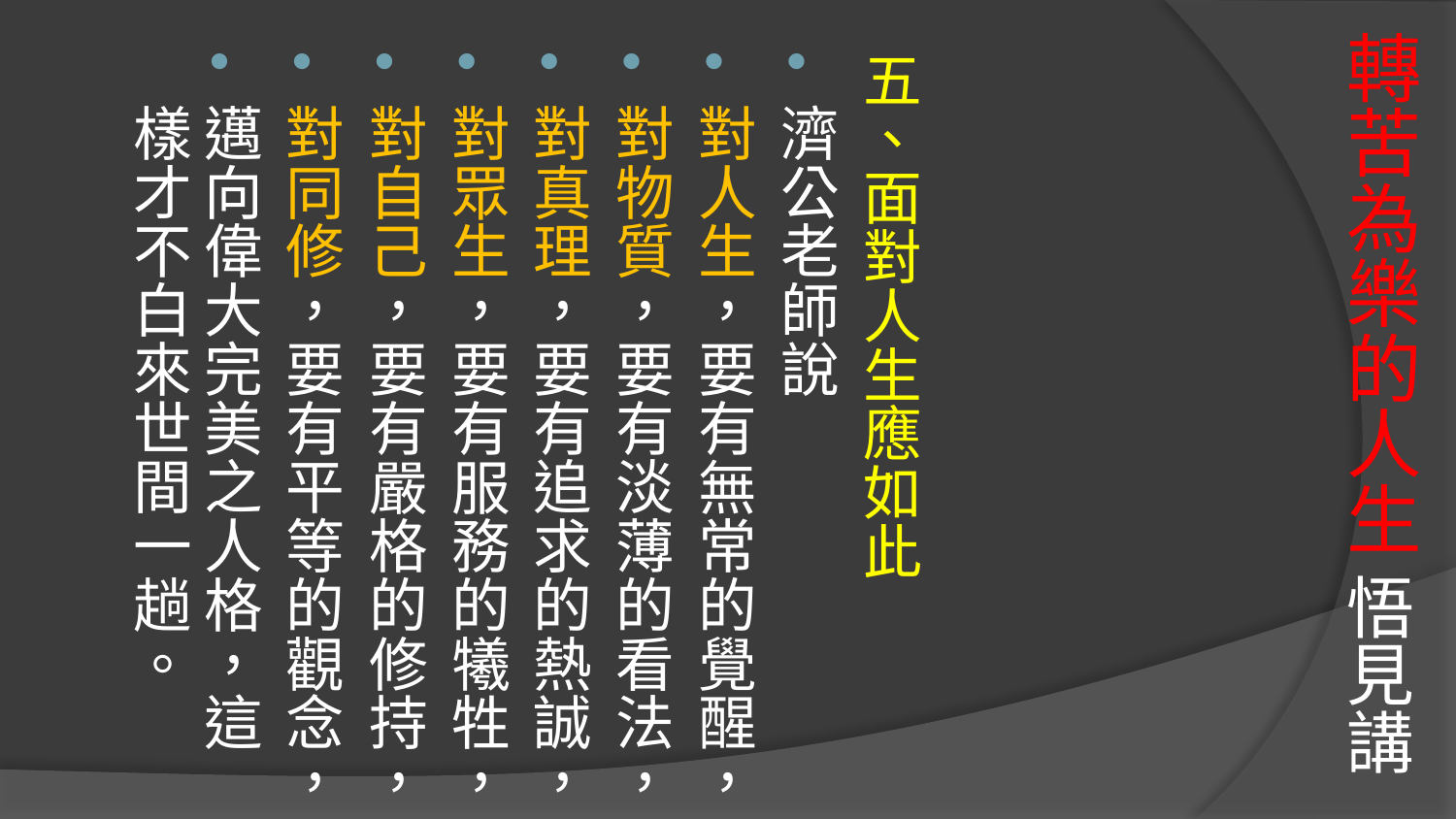

# 轉苦為樂的人生 悟見講
五、面對人生應如此
濟公老師說
對人生，要有無常的覺醒，
對物質，要有淡薄的看法，
對真理，要有追求的熱誠，
對眾生，要有服務的犧牲，
對自己，要有嚴格的修持，
對同修，要有平等的觀念，
邁向偉大完美之人格，這樣才不白來世間一趟。